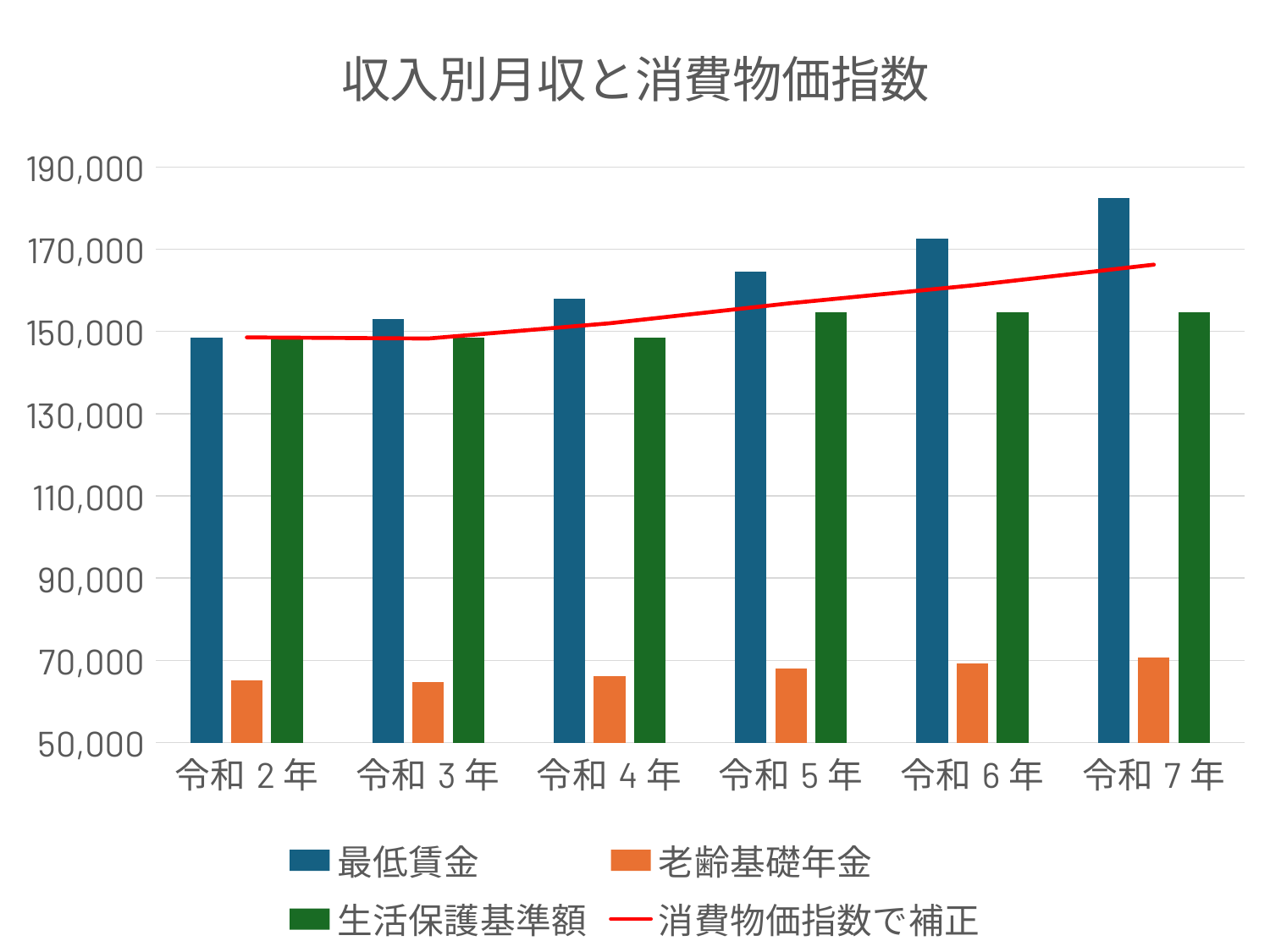

### Chart: 収入別月収と消費物価指数

| Category | 最低賃金 | 老齢基礎年金 | 生活保護基準額 | 消費物価指数で補正 |
|---|---|---|---|---|
| 令和2年 | 148480.0 | 65075.0 | 148570.0 | 148570.0 |
| 令和3年 | 152960.0 | 64816.0 | 148570.0 | 148280.0 |
| 令和4年 | 157920.0 | 66250.0 | 148570.0 | 151990.0 |
| 令和5年 | 164480.0 | 68000.0 | 154670.0 | 156890.0 |
| 令和6年 | 172480.0 | 69308.0 | 154670.0 | 161200.0 |
| 令和7年 | 182560.0 | 70608.0 | 154670.0 | 166250.0 |